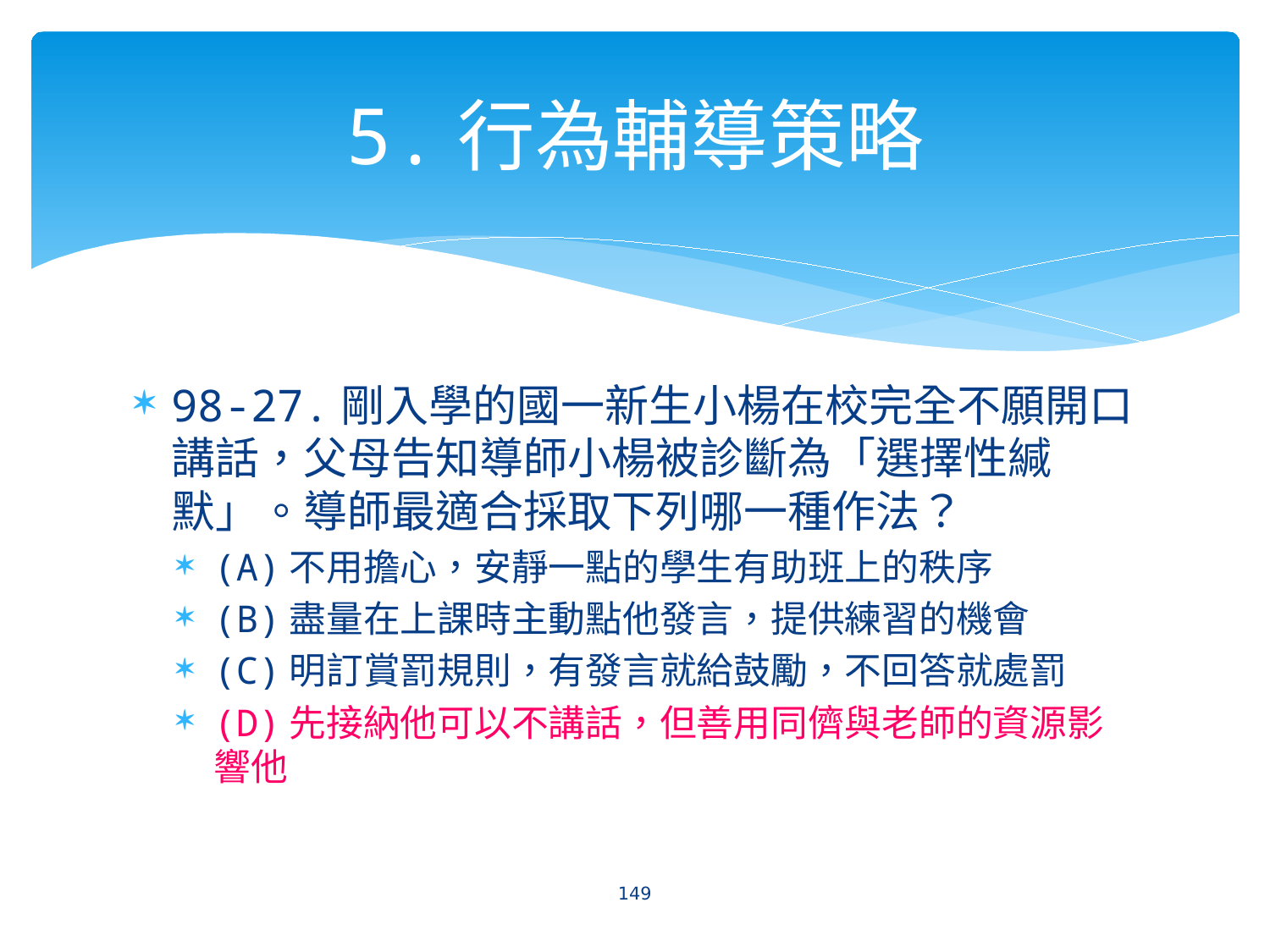

# 5.行為輔導策略
98-27.剛入學的國一新生小楊在校完全不願開口講話，父母告知導師小楊被診斷為「選擇性緘默」。導師最適合採取下列哪一種作法？
(A)不用擔心，安靜一點的學生有助班上的秩序
(B)盡量在上課時主動點他發言，提供練習的機會
(C)明訂賞罰規則，有發言就給鼓勵，不回答就處罰
(D)先接納他可以不講話，但善用同儕與老師的資源影響他
149